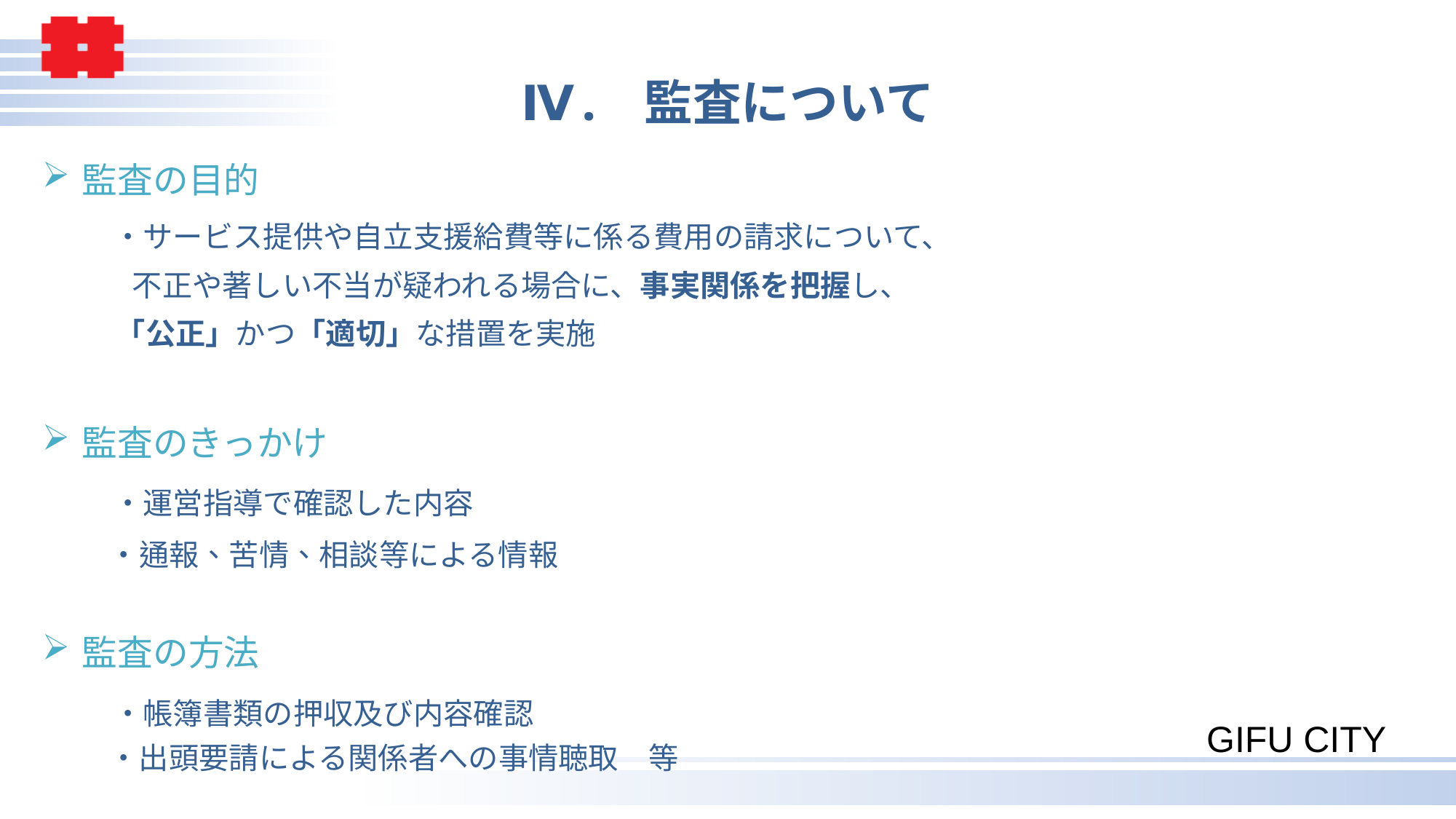

# Ⅳ. 監査について
監査の目的
　　・サービス提供や自立支援給費等に係る費用の請求について、
　　　不正や著しい不当が疑われる場合に、事実関係を把握し、
　　  「公正」かつ「適切」な措置を実施

監査のきっかけ
　　・運営指導で確認した内容
　　 ・通報、苦情、相談等による情報
監査の方法
　　・帳簿書類の押収及び内容確認
　　 ・出頭要請による関係者への事情聴取　等